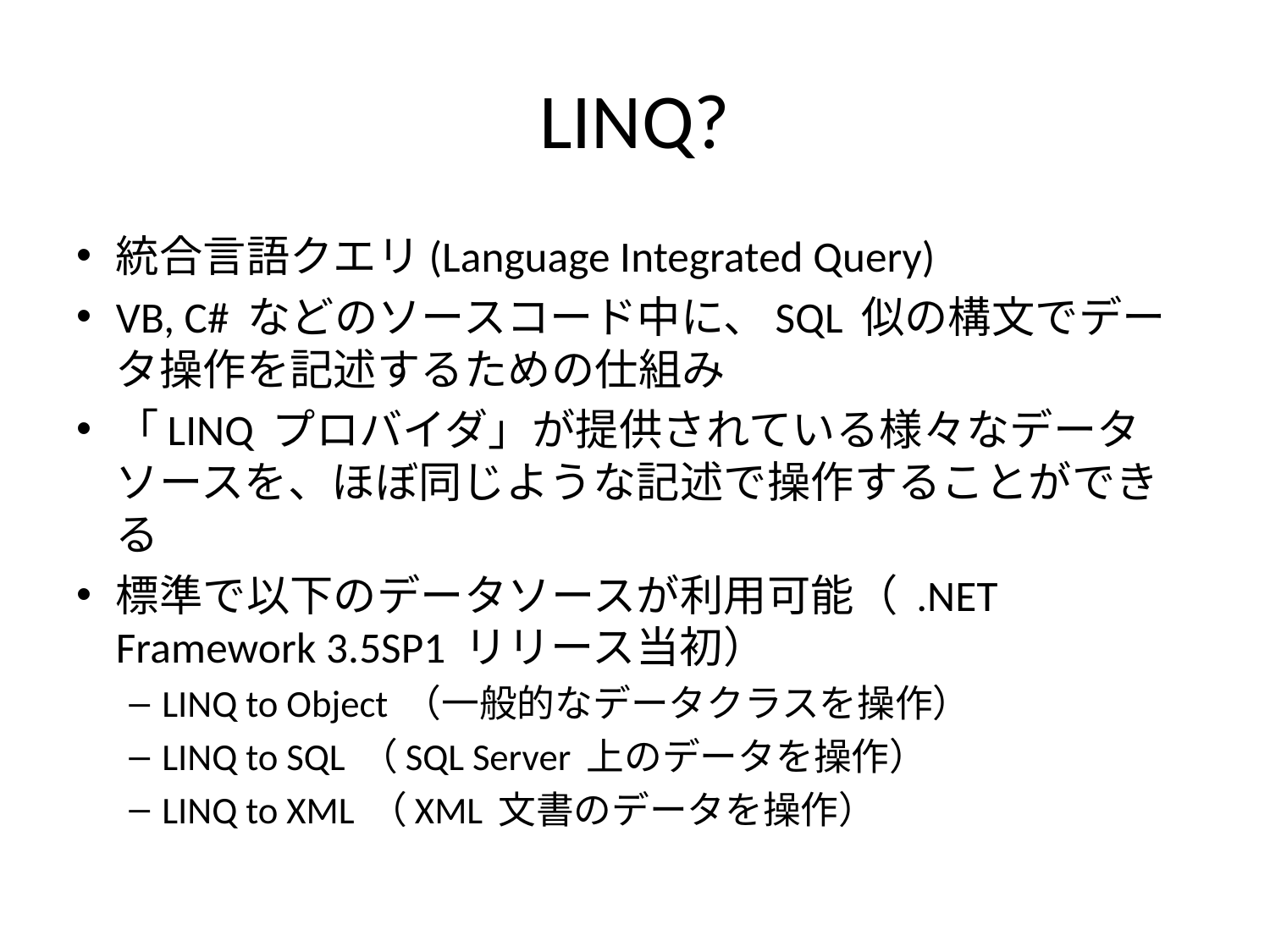

# LINQ?
統合言語クエリ(Language Integrated Query)
VB, C# などのソースコード中に、SQL 似の構文でデータ操作を記述するための仕組み
「LINQ プロバイダ」が提供されている様々なデータソースを、ほぼ同じような記述で操作することができる
標準で以下のデータソースが利用可能（ .NET Framework 3.5SP1 リリース当初）
LINQ to Object （一般的なデータクラスを操作）
LINQ to SQL （SQL Server 上のデータを操作）
LINQ to XML （XML 文書のデータを操作）